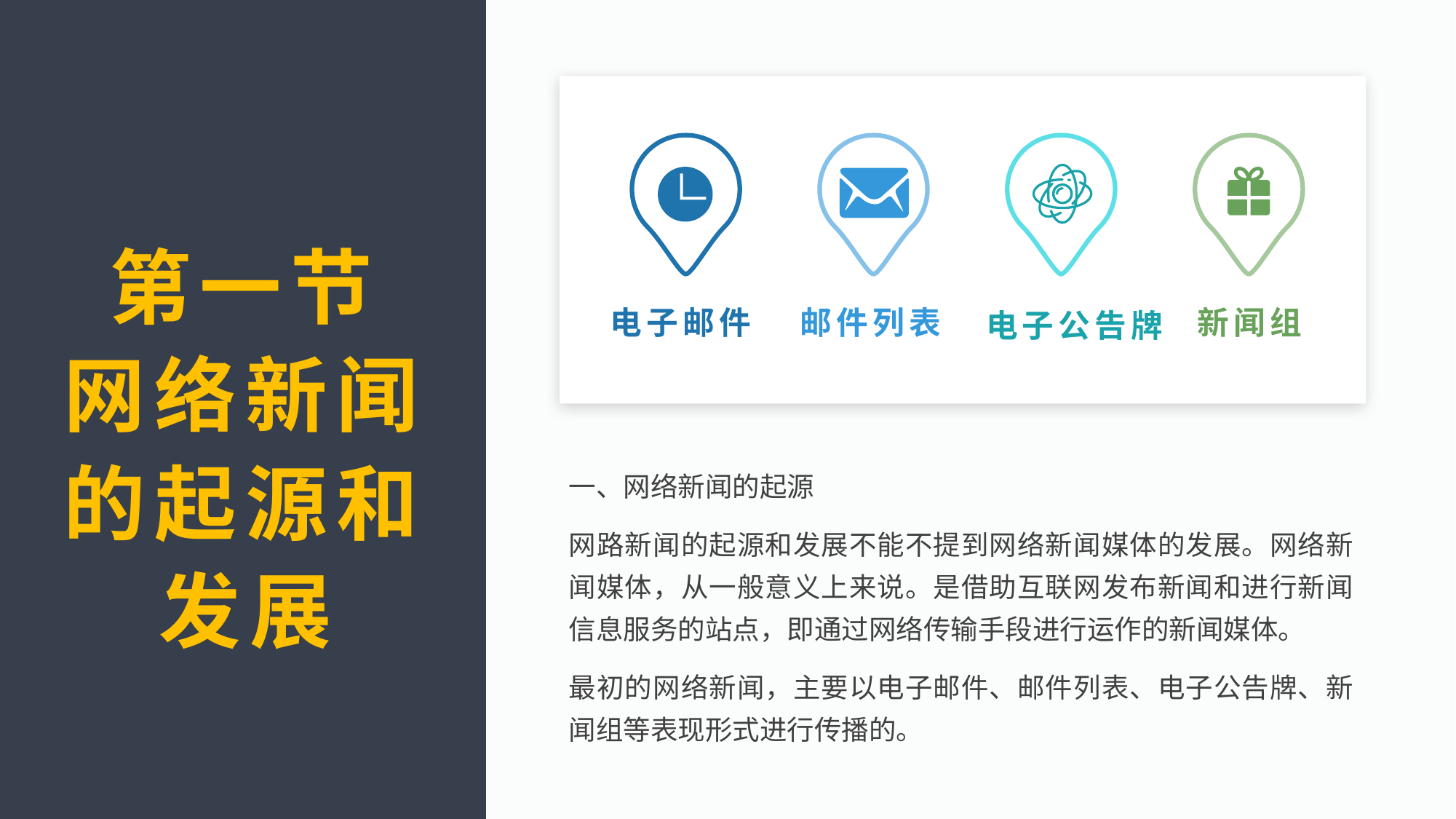

电子公告牌
电子邮件
邮件列表
新闻组
第一节 网络新闻的起源和发展
一、网络新闻的起源
网路新闻的起源和发展不能不提到网络新闻媒体的发展。网络新闻媒体，从一般意义上来说。是借助互联网发布新闻和进行新闻信息服务的站点，即通过网络传输手段进行运作的新闻媒体。
最初的网络新闻，主要以电子邮件、邮件列表、电子公告牌、新闻组等表现形式进行传播的。